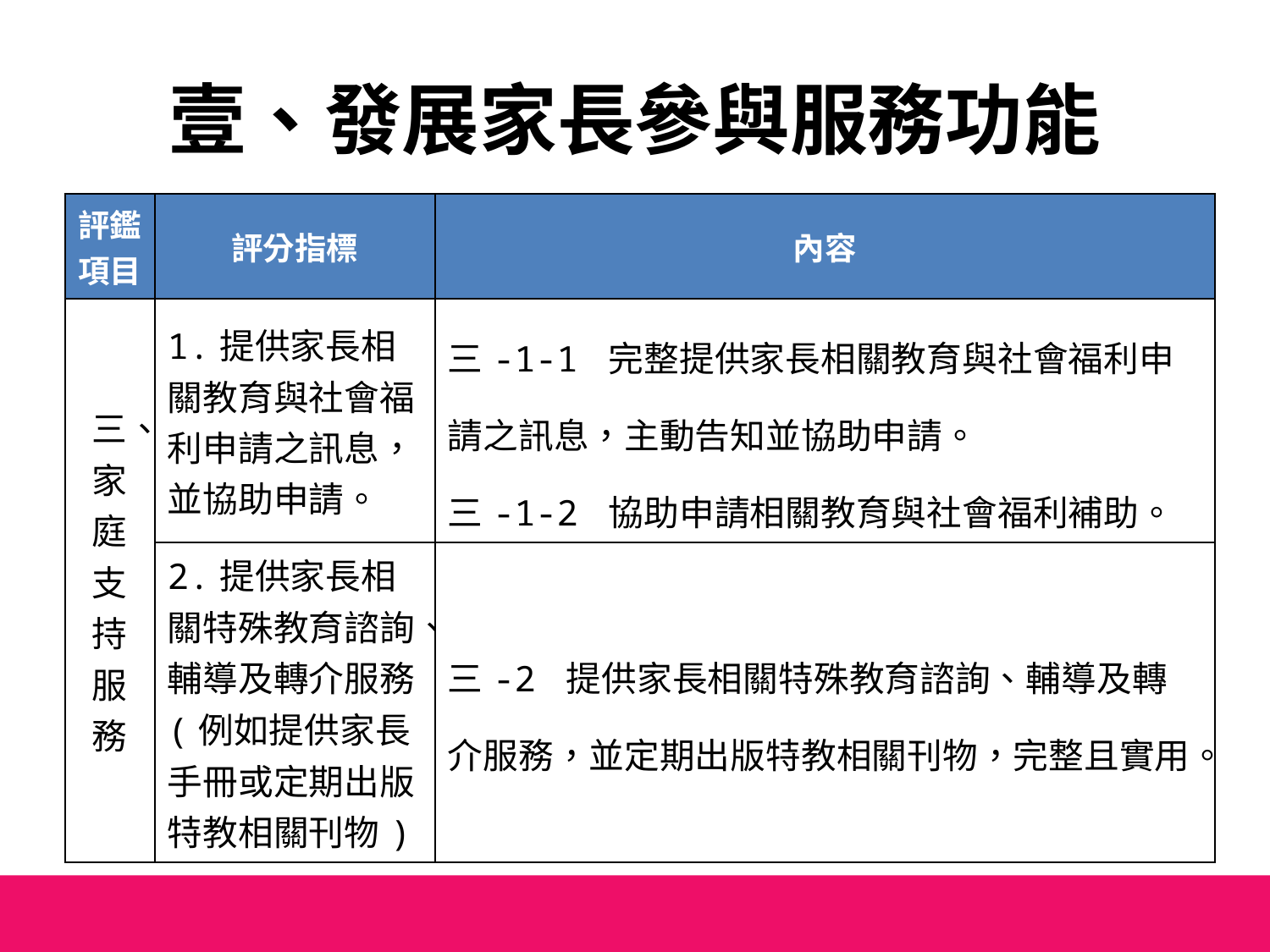

# 壹、發展家長參與服務功能
| 評鑑項目 | 評分指標 | 內容 |
| --- | --- | --- |
| 三、家庭支持服務 | 1.提供家長相關教育與社會福利申請之訊息，並協助申請。 | 三-1-1 完整提供家長相關教育與社會福利申請之訊息，主動告知並協助申請。 三-1-2 協助申請相關教育與社會福利補助。 |
|  | 2.提供家長相關特殊教育諮詢、輔導及轉介服務(例如提供家長手冊或定期出版特教相關刊物) | 三-2 提供家長相關特殊教育諮詢、輔導及轉介服務，並定期出版特教相關刊物，完整且實用。 |